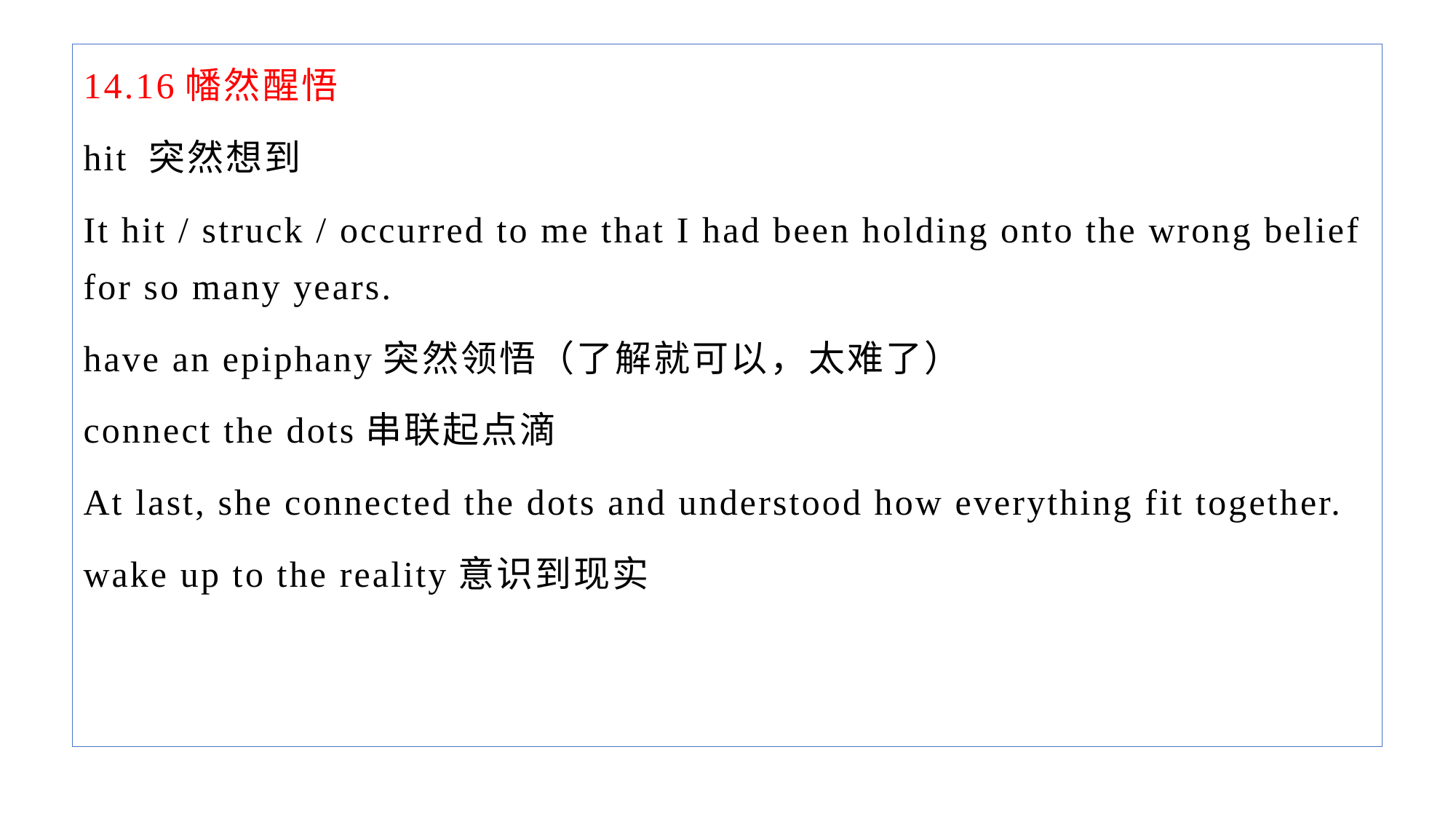

14.16幡然醒悟
hit 突然想到
It hit / struck / occurred to me that I had been holding onto the wrong belief for so many years.
have an epiphany突然领悟（了解就可以，太难了）
connect the dots串联起点滴
At last, she connected the dots and understood how everything fit together.
wake up to the reality意识到现实